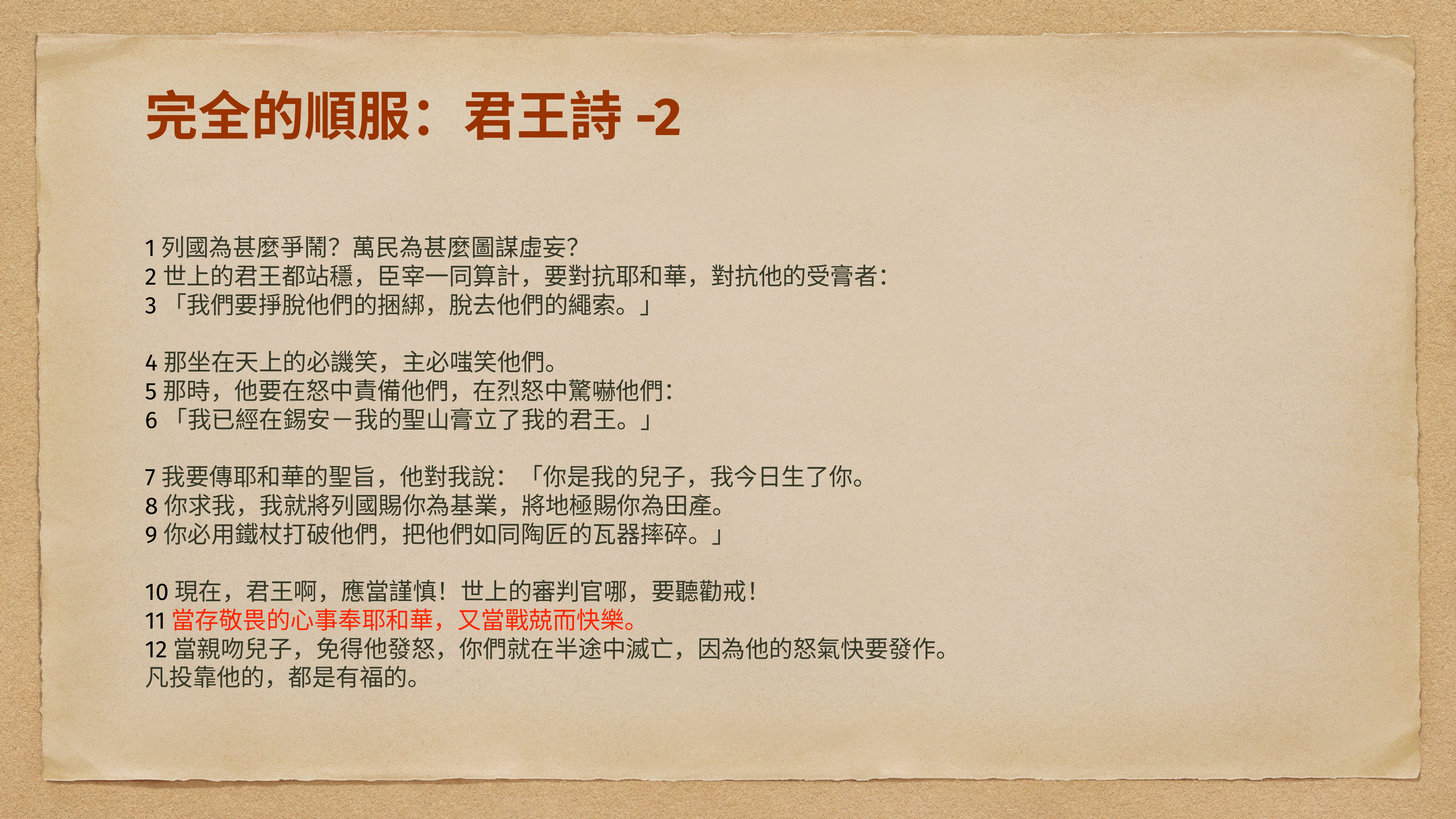

# 完全的順服：君王詩-2
1列國為甚麼爭鬧？萬民為甚麼圖謀虛妄？
2世上的君王都站穩，臣宰一同算計，要對抗耶和華，對抗他的受膏者：
3「我們要掙脫他們的捆綁，脫去他們的繩索。」

4那坐在天上的必譏笑，主必嗤笑他們。
5那時，他要在怒中責備他們，在烈怒中驚嚇他們：
6「我已經在錫安－我的聖山膏立了我的君王。」

7我要傳耶和華的聖旨，他對我說：「你是我的兒子，我今日生了你。
8你求我，我就將列國賜你為基業，將地極賜你為田產。
9你必用鐵杖打破他們，把他們如同陶匠的瓦器摔碎。」

10現在，君王啊，應當謹慎！世上的審判官哪，要聽勸戒！
11當存敬畏的心事奉耶和華，又當戰兢而快樂。
12當親吻兒子，免得他發怒，你們就在半途中滅亡，因為他的怒氣快要發作。
凡投靠他的，都是有福的。